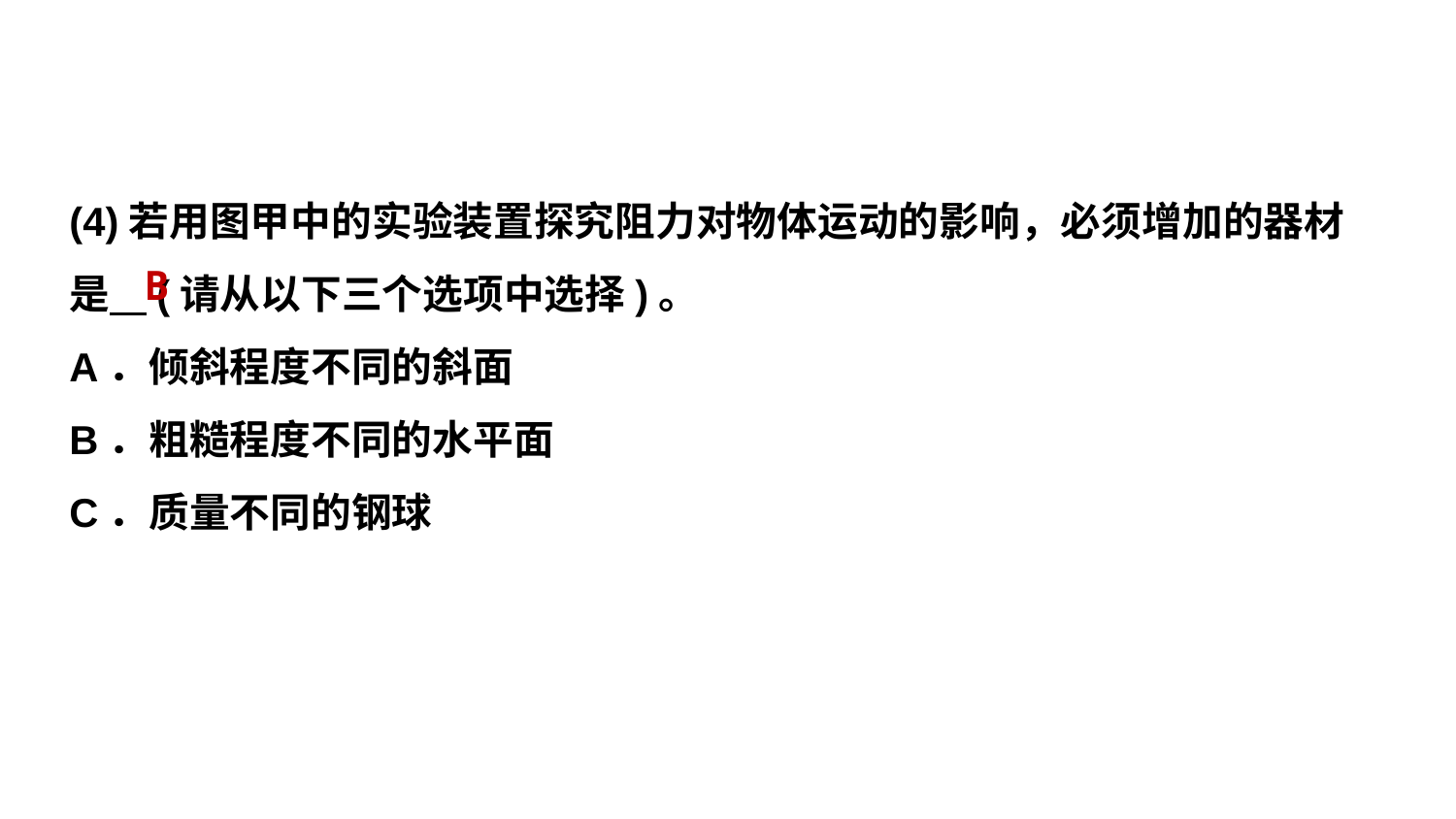

(4)若用图甲中的实验装置探究阻力对物体运动的影响，必须增加的器材是    (请从以下三个选项中选择)。
A．倾斜程度不同的斜面
B．粗糙程度不同的水平面
C．质量不同的钢球
B